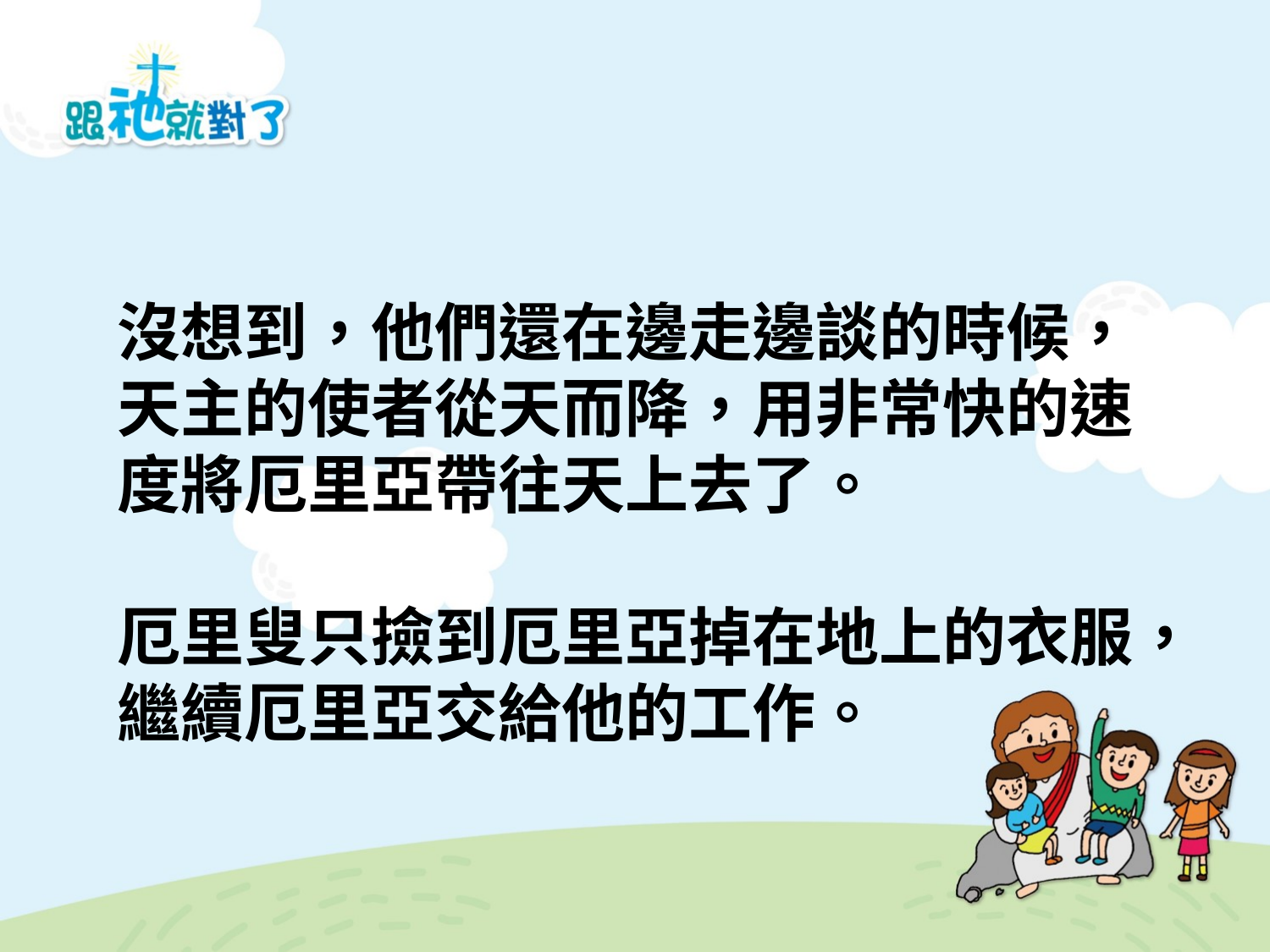

沒想到，他們還在邊走邊談的時候，天主的使者從天而降，用非常快的速度將厄里亞帶往天上去了。

厄里叟只撿到厄里亞掉在地上的衣服，繼續厄里亞交給他的工作。